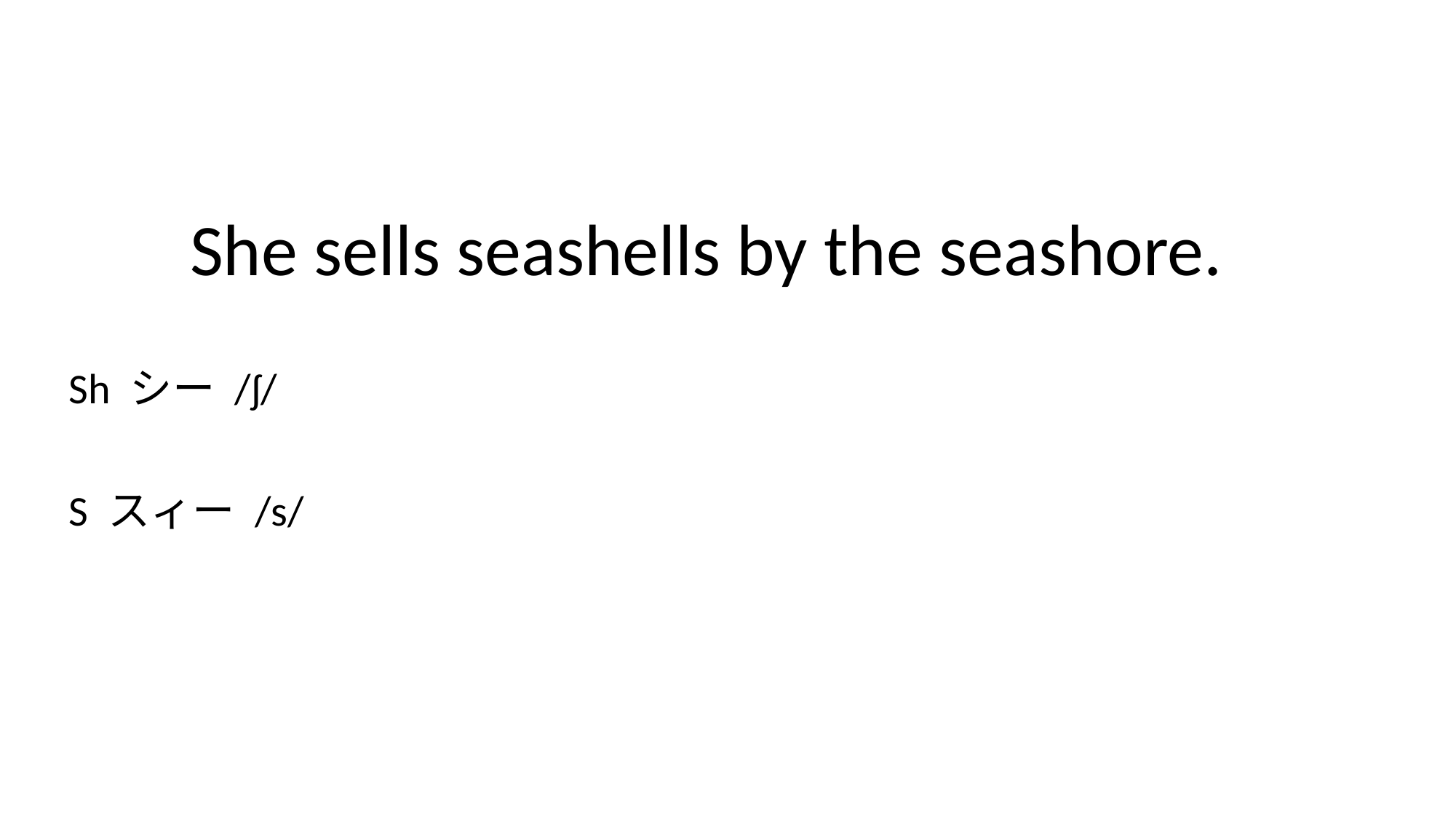

She sells seashells by the seashore.

Sh シー /ʃ/

S スィー /s/

# Tongue Twister